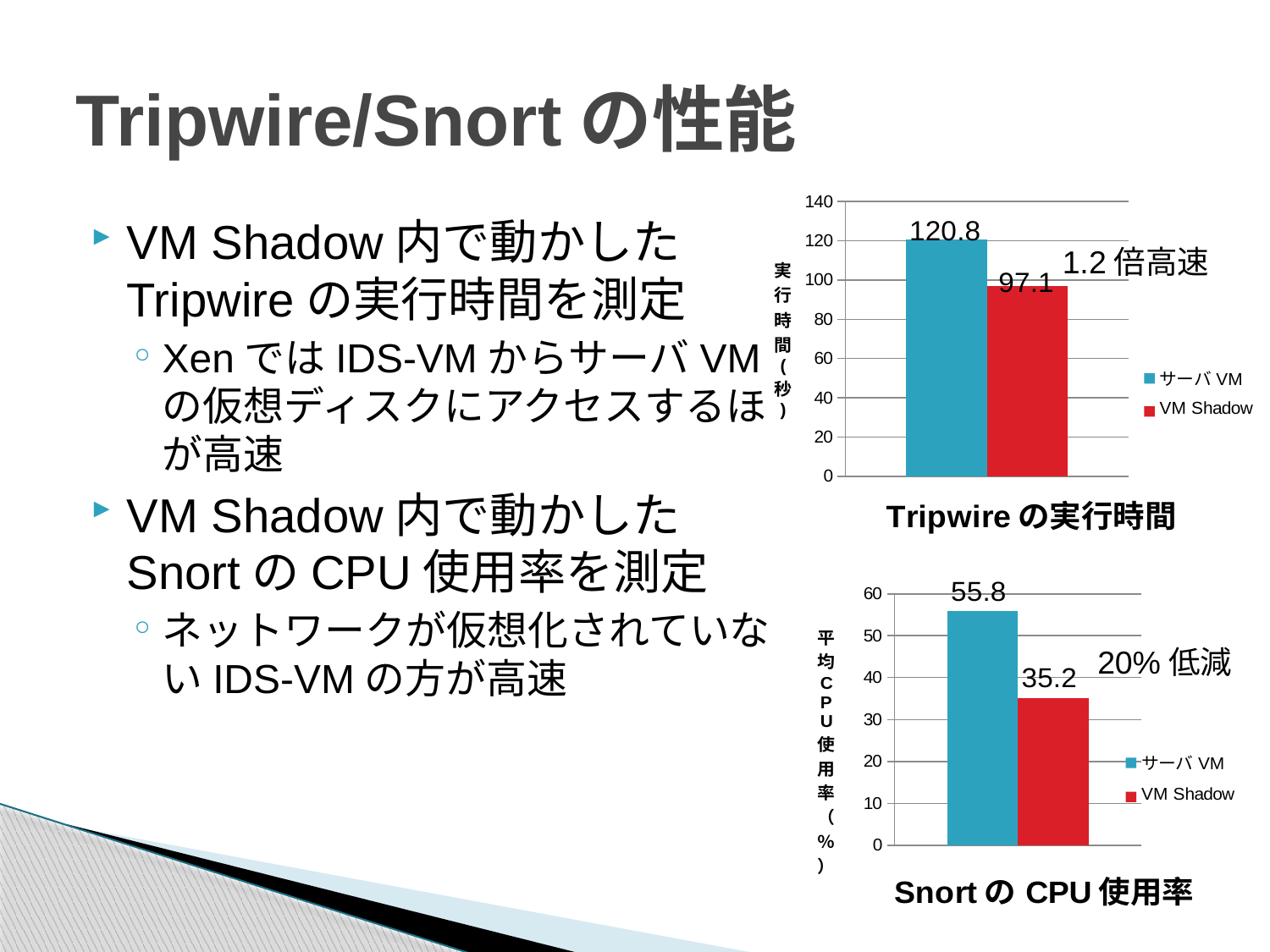

# Tripwire/Snortの性能

### Chart: Tripwireの実行時間

| Category | サーバVM | VM Shadow |
|---|---|---|
| Tripwire | 120.8 | 97.1 |
VM Shadow内で動かした
Tripwireの実行時間を測定
XenではIDS-VMからサーバVM
の仮想ディスクにアクセスするほう
が高速
VM Shadow内で動かした
SnortのCPU使用率を測定
ネットワークが仮想化されていな
いIDS-VMの方が高速

1.2倍高速

### Chart: SnortのCPU使用率

| Category | サーバVM | VM Shadow |
|---|---|---|
| Snort | 55.83589999999999 | 35.15961666666654 |
20%低減